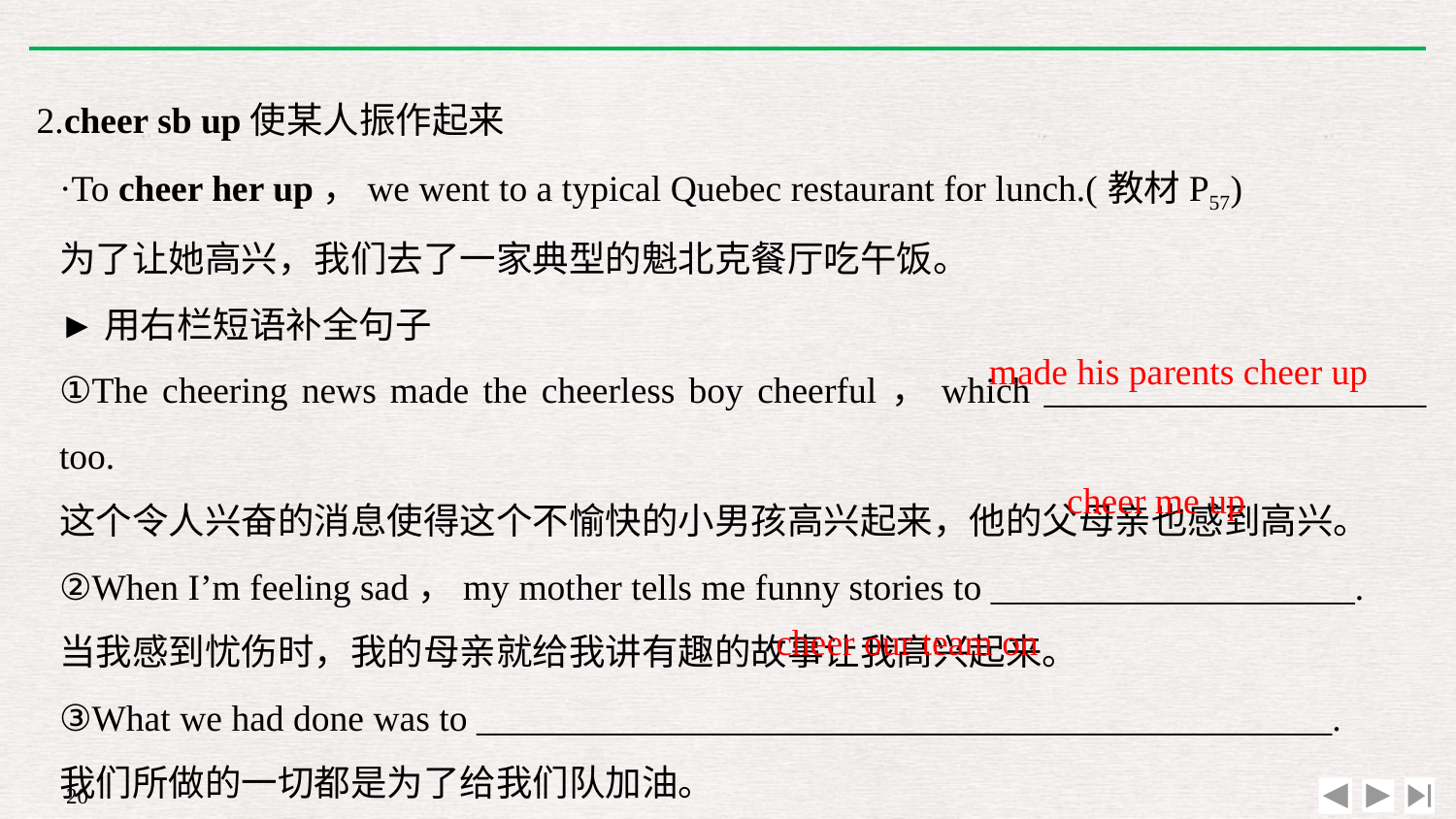

2.cheer sb up使某人振作起来
·To cheer her up，we went to a typical Quebec restaurant for lunch.(教材P57)
为了让她高兴，我们去了一家典型的魁北克餐厅吃午饭。
►用右栏短语补全句子
①The cheering news made the cheerless boy cheerful，which _____________________ too.
这个令人兴奋的消息使得这个不愉快的小男孩高兴起来，他的父母亲也感到高兴。
②When I’m feeling sad，my mother tells me funny stories to ____________________.
当我感到忧伤时，我的母亲就给我讲有趣的故事让我高兴起来。
③What we had done was to _______________________________________________.
我们所做的一切都是为了给我们队加油。
made his parents cheer up
cheer me up
cheer our team on